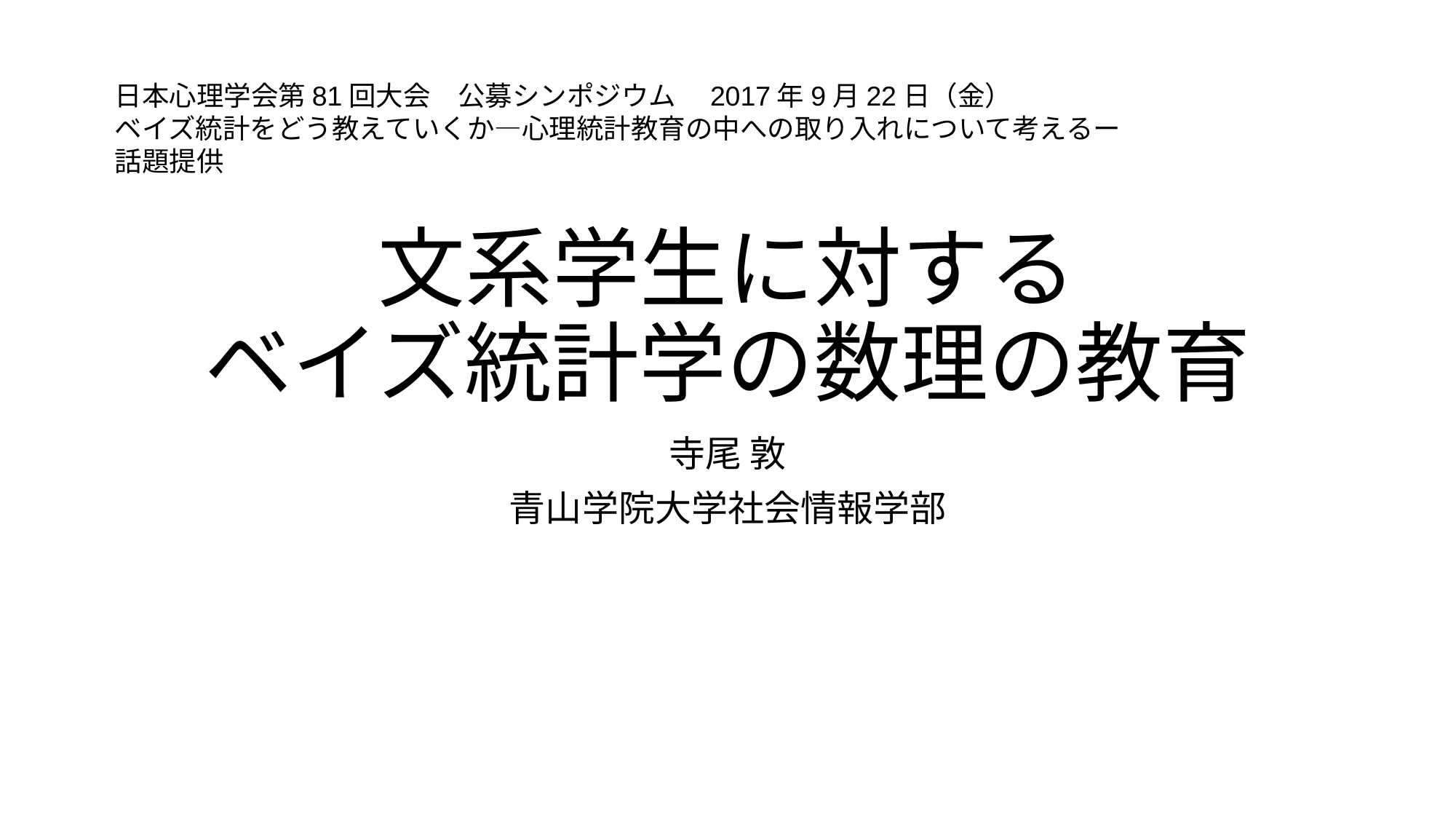

日本心理学会第81回大会　公募シンポジウム　2017年9月22日（金）
ベイズ統計をどう教えていくか―心理統計教育の中への取り入れについて考えるー
話題提供

# 文系学生に対する ベイズ統計学の数理の教育
寺尾 敦
青山学院大学社会情報学部